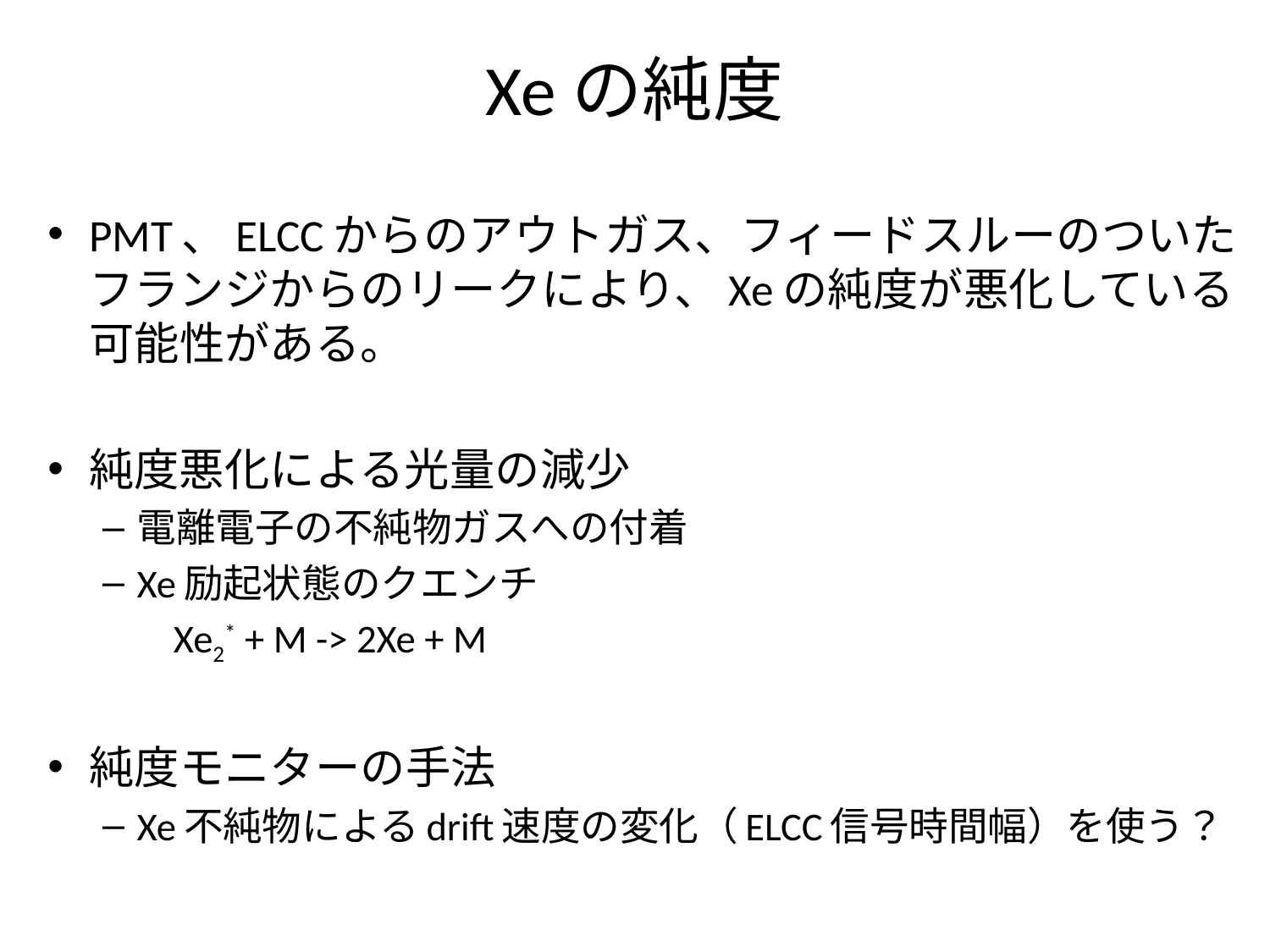

# Xeの純度
PMT、ELCCからのアウトガス、フィードスルーのついたフランジからのリークにより、Xeの純度が悪化している可能性がある。

純度悪化による光量の減少
電離電子の不純物ガスへの付着
Xe励起状態のクエンチ
        Xe2* + M -> 2Xe + M

純度モニターの手法
Xe不純物によるdrift速度の変化（ELCC信号時間幅）を使う？